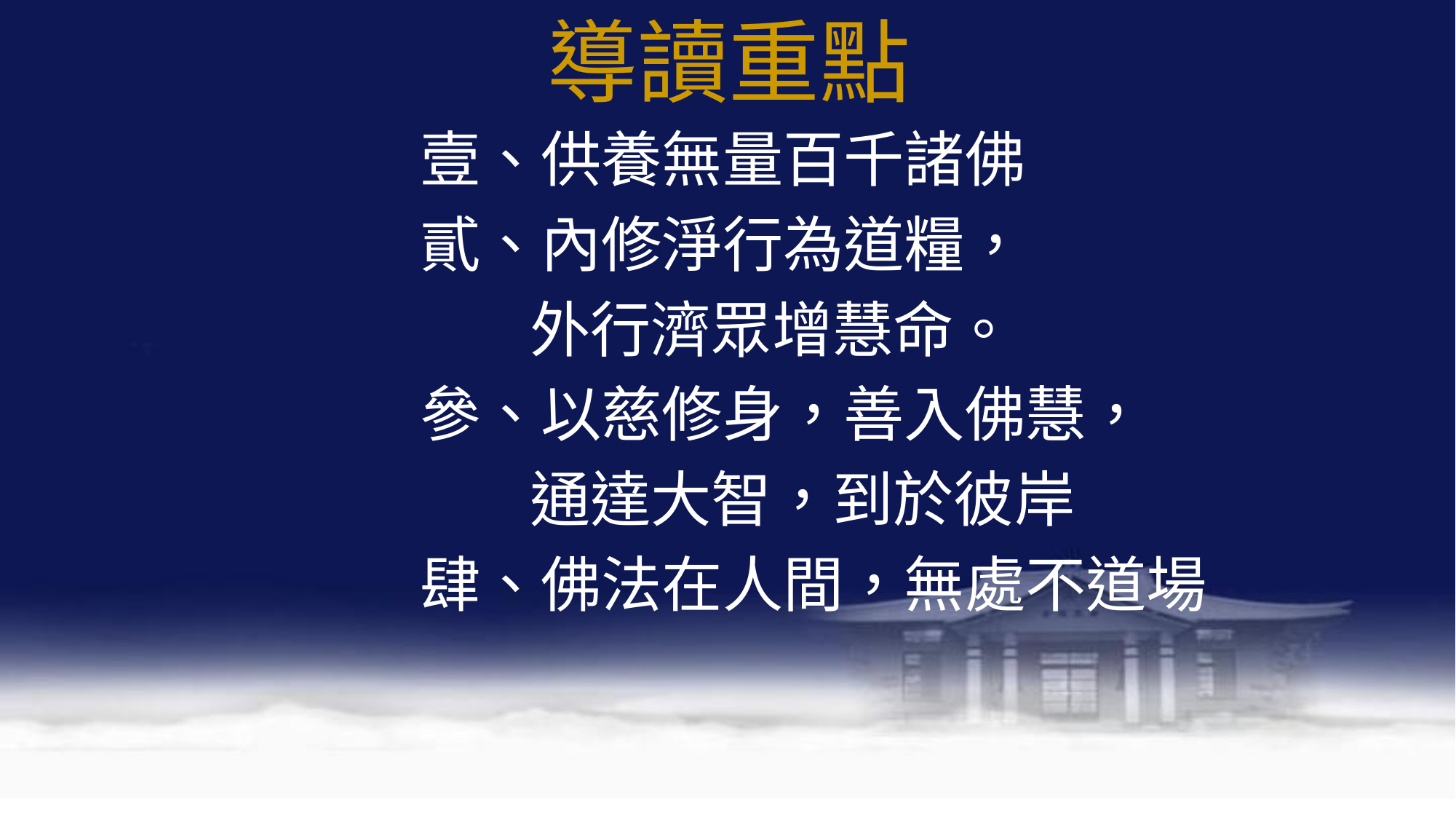

# 導讀重點
壹、供養無量百千諸佛
貳、內修淨行為道糧，
       外行濟眾增慧命。
參、以慈修身，善入佛慧，
       通達大智，到於彼岸
肆、佛法在人間，無處不道場